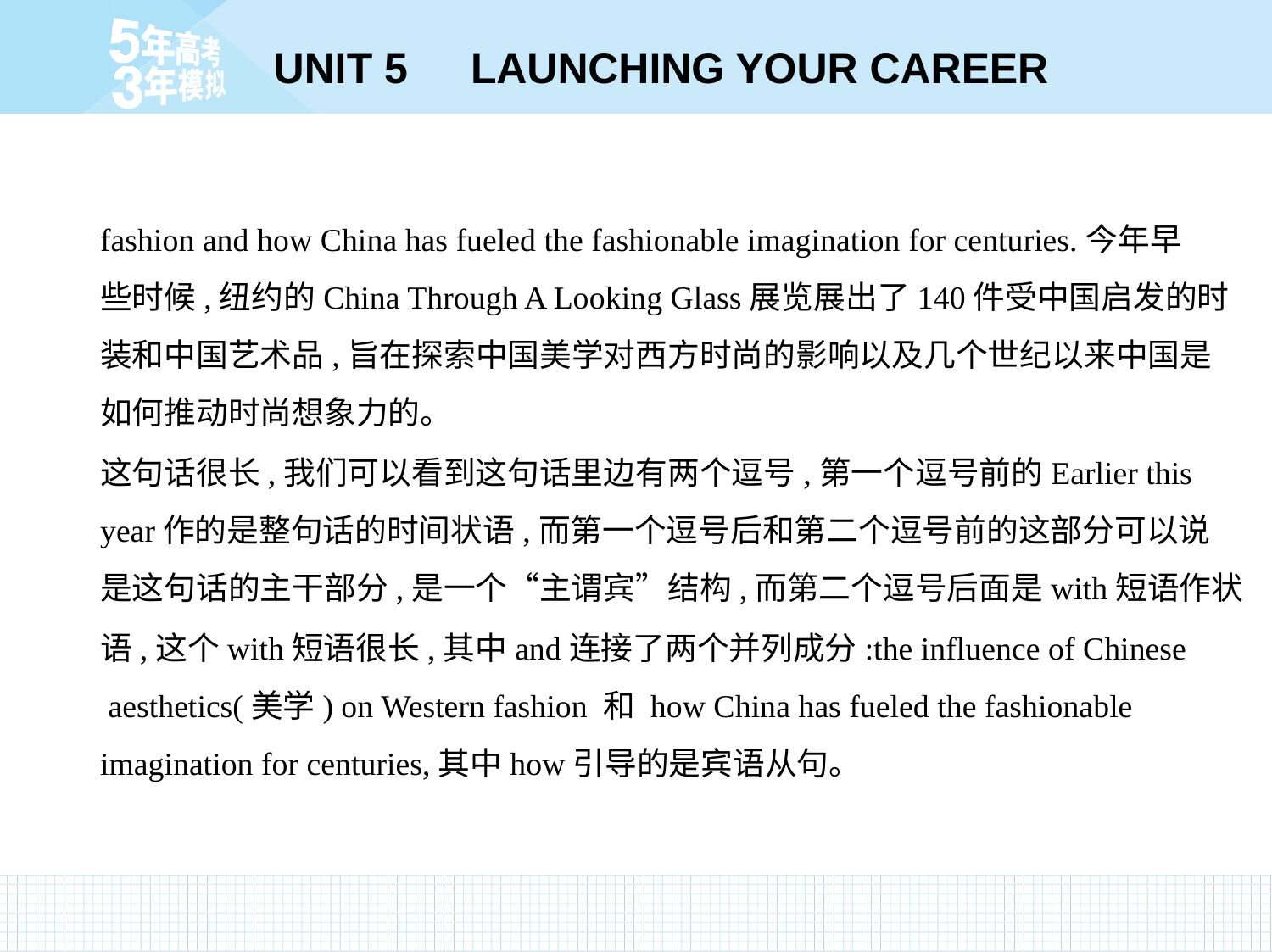

fashion and how China has fueled the fashionable imagination for centuries.今年早
些时候,纽约的China Through A Looking Glass展览展出了140件受中国启发的时
装和中国艺术品,旨在探索中国美学对西方时尚的影响以及几个世纪以来中国是
如何推动时尚想象力的。
这句话很长,我们可以看到这句话里边有两个逗号,第一个逗号前的Earlier this
year作的是整句话的时间状语,而第一个逗号后和第二个逗号前的这部分可以说
是这句话的主干部分,是一个“主谓宾”结构,而第二个逗号后面是with短语作状
语,这个with短语很长,其中and连接了两个并列成分:the influence of Chinese
 aesthetics(美学) on Western fashion 和 how China has fueled the fashionable
imagination for centuries,其中how引导的是宾语从句。